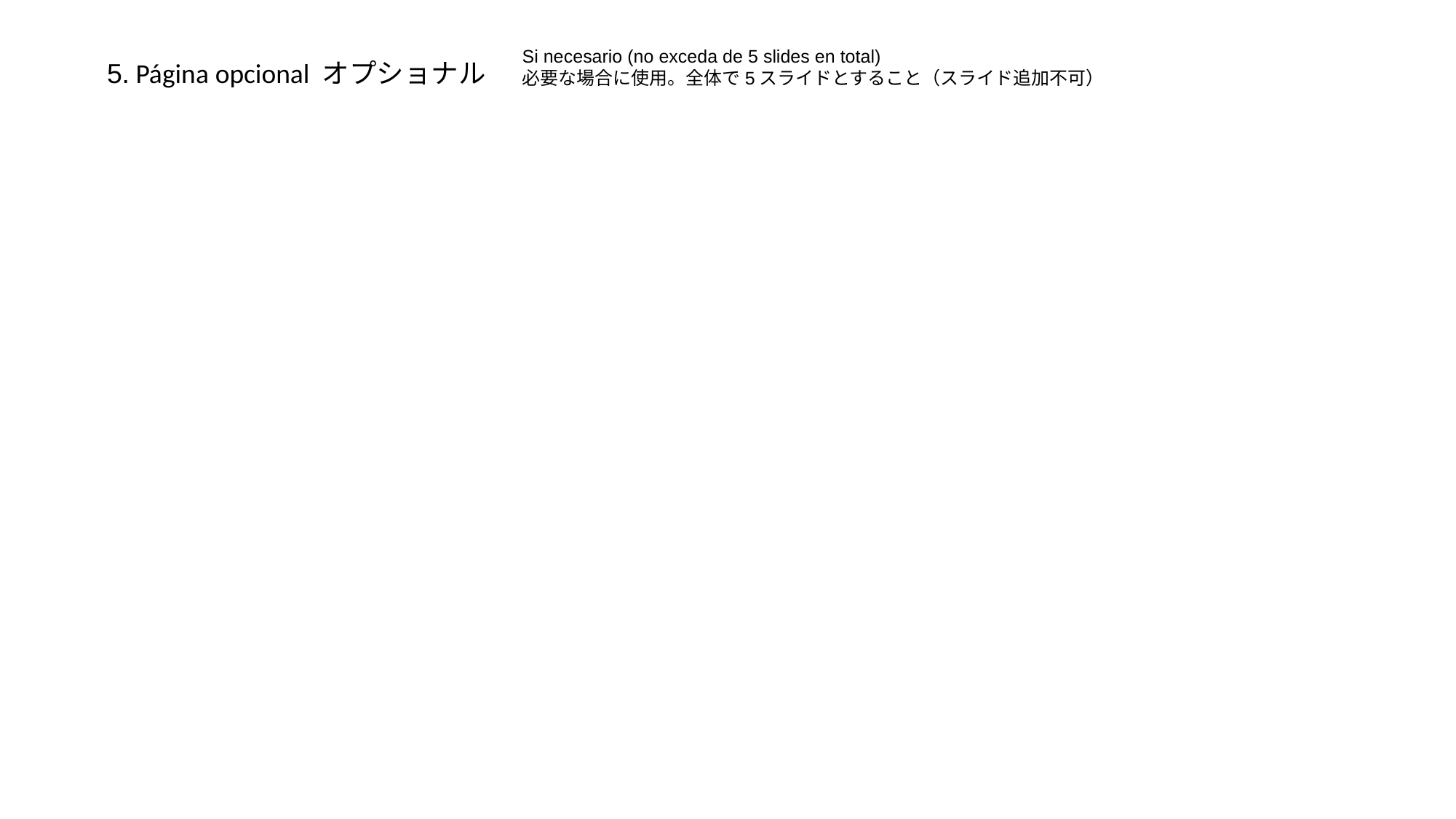

Si necesario (no exceda de 5 slides en total)
必要な場合に使用。全体で5スライドとすること（スライド追加不可）
5. Página opcional オプショナル